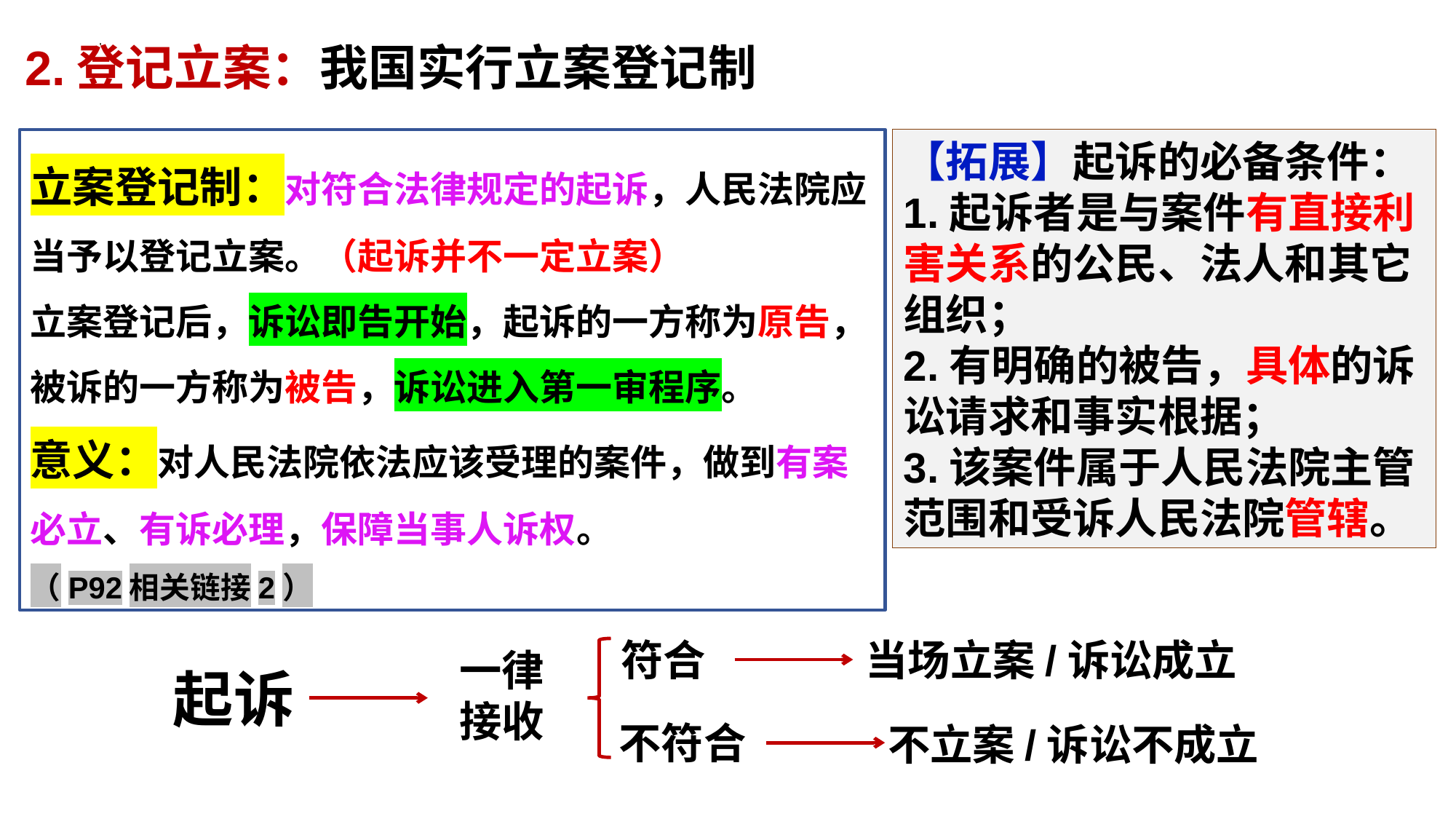

2.登记立案：我国实行立案登记制
立案登记制：对符合法律规定的起诉，人民法院应当予以登记立案。（起诉并不一定立案）
立案登记后，诉讼即告开始，起诉的一方称为原告，被诉的一方称为被告，诉讼进入第一审程序。
意义：对人民法院依法应该受理的案件，做到有案必立、有诉必理，保障当事人诉权。
（P92相关链接2）
【拓展】起诉的必备条件：1.起诉者是与案件有直接利害关系的公民、法人和其它组织；
2.有明确的被告，具体的诉讼请求和事实根据；
3.该案件属于人民法院主管范围和受诉人民法院管辖。
符合

不符合
当场立案/诉讼成立
一律接收
起诉
不立案/诉讼不成立